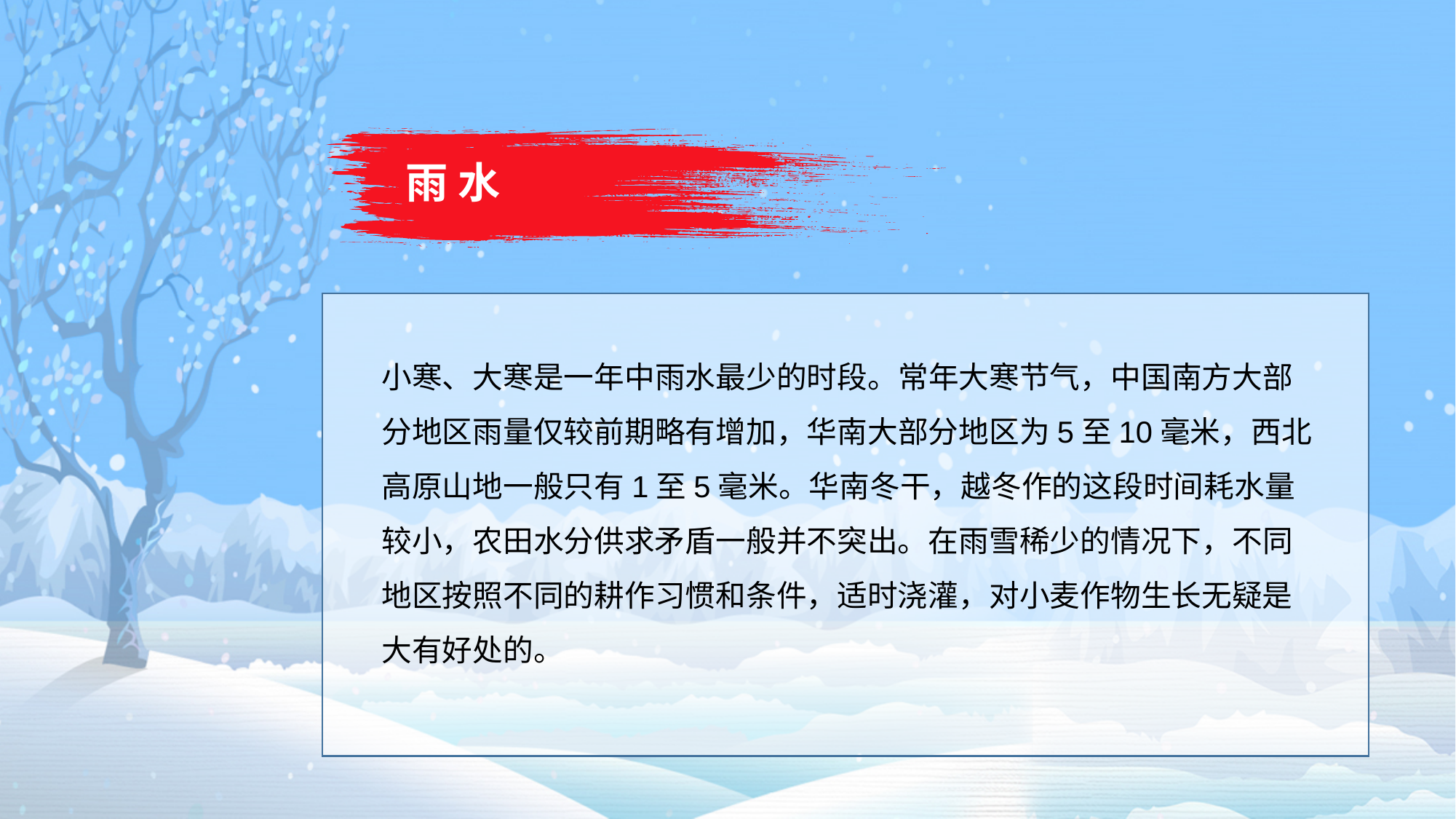

雨 水

小寒、大寒是一年中雨水最少的时段。常年大寒节气，中国南方大部分地区雨量仅较前期略有增加，华南大部分地区为5至10毫米，西北高原山地一般只有1至5毫米。华南冬干，越冬作的这段时间耗水量较小，农田水分供求矛盾一般并不突出。在雨雪稀少的情况下，不同地区按照不同的耕作习惯和条件，适时浇灌，对小麦作物生长无疑是大有好处的。